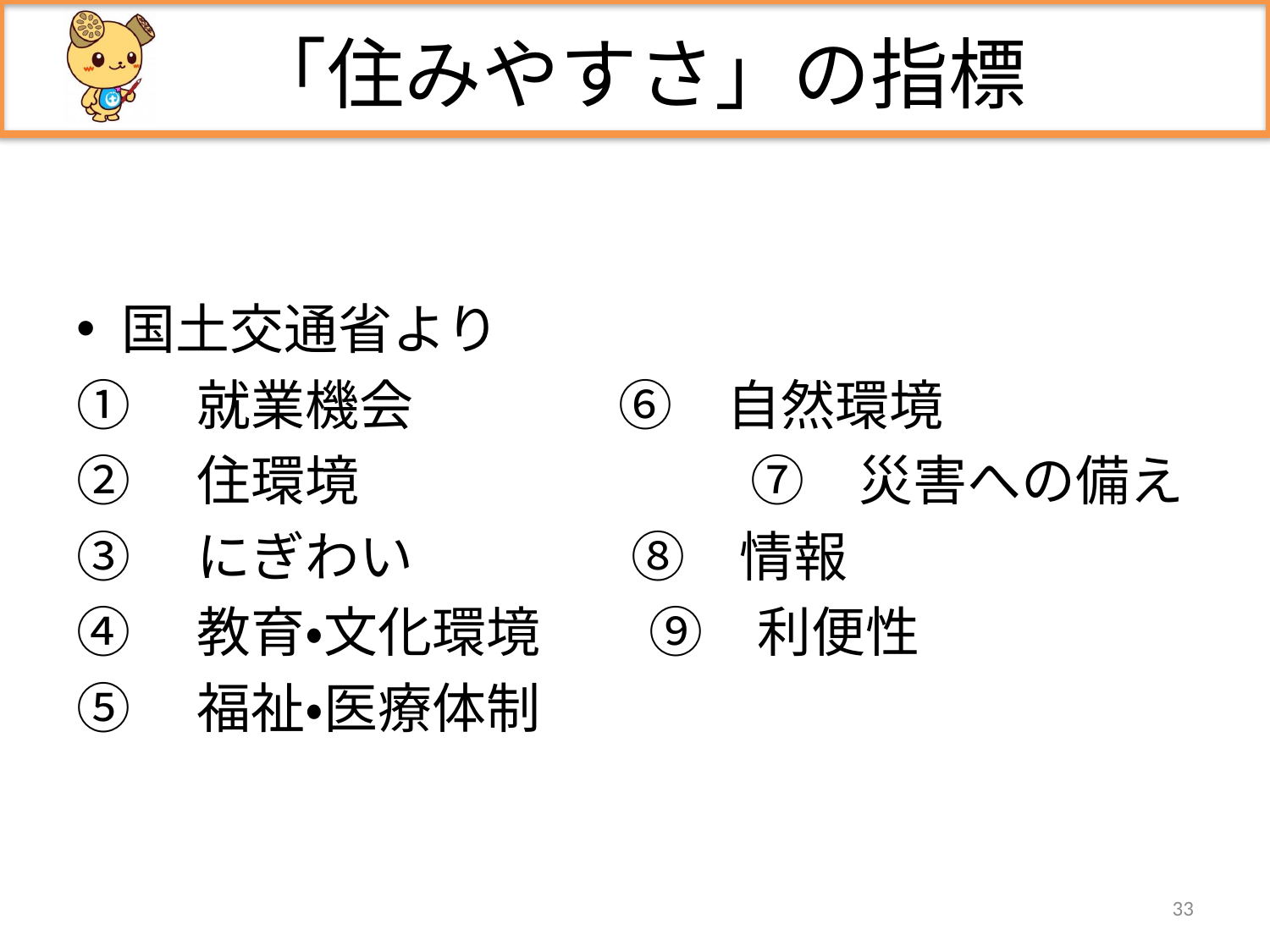

# 「住みやすさ」の指標
国土交通省より
①　就業機会                 ⑥　自然環境
②　住環境　　　　　　　 ⑦　災害への備え
③　にぎわい                  ⑧　情報
④　教育・文化環境　　⑨　利便性
⑤　福祉・医療体制
33